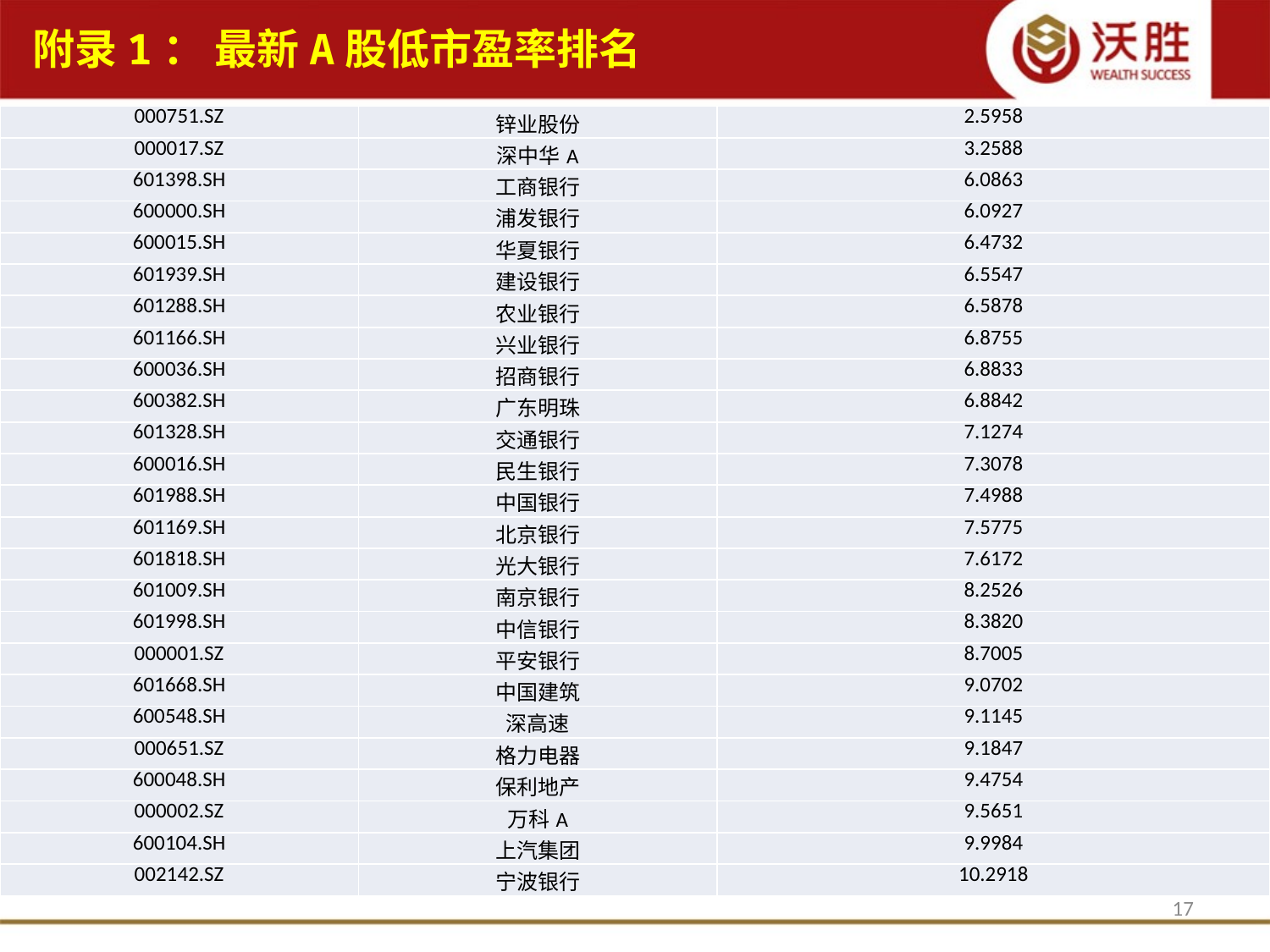

附录1： 最新A股低市盈率排名
| 000751.SZ | 锌业股份 | 2.5958 |
| --- | --- | --- |
| 000017.SZ | 深中华A | 3.2588 |
| 601398.SH | 工商银行 | 6.0863 |
| 600000.SH | 浦发银行 | 6.0927 |
| 600015.SH | 华夏银行 | 6.4732 |
| 601939.SH | 建设银行 | 6.5547 |
| 601288.SH | 农业银行 | 6.5878 |
| 601166.SH | 兴业银行 | 6.8755 |
| 600036.SH | 招商银行 | 6.8833 |
| 600382.SH | 广东明珠 | 6.8842 |
| 601328.SH | 交通银行 | 7.1274 |
| 600016.SH | 民生银行 | 7.3078 |
| 601988.SH | 中国银行 | 7.4988 |
| 601169.SH | 北京银行 | 7.5775 |
| 601818.SH | 光大银行 | 7.6172 |
| 601009.SH | 南京银行 | 8.2526 |
| 601998.SH | 中信银行 | 8.3820 |
| 000001.SZ | 平安银行 | 8.7005 |
| 601668.SH | 中国建筑 | 9.0702 |
| 600548.SH | 深高速 | 9.1145 |
| 000651.SZ | 格力电器 | 9.1847 |
| 600048.SH | 保利地产 | 9.4754 |
| 000002.SZ | 万科A | 9.5651 |
| 600104.SH | 上汽集团 | 9.9984 |
| 002142.SZ | 宁波银行 | 10.2918 |
17